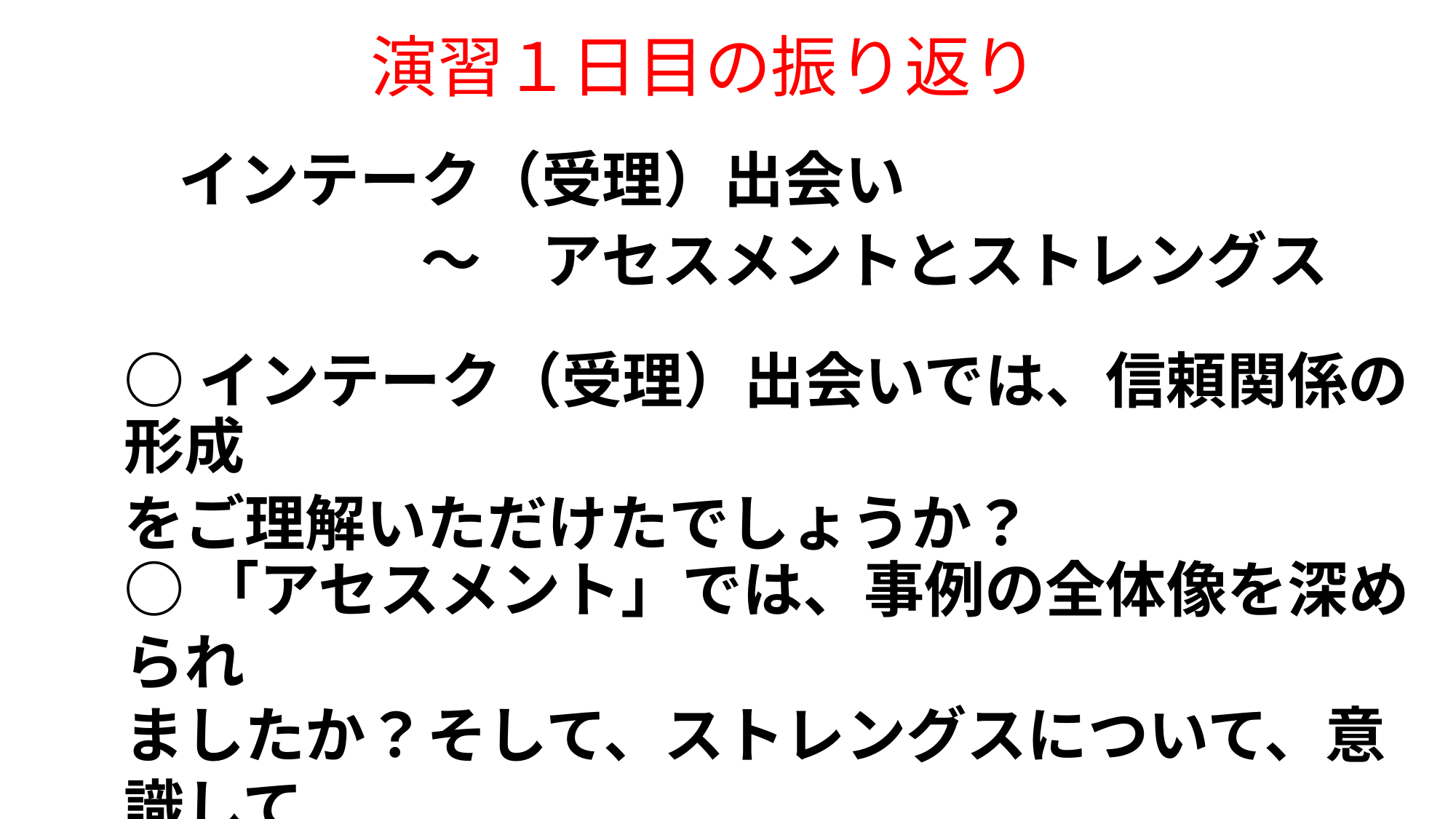

# 演習１日目の振り返り
インテーク（受理）出会い
　　　　～　アセスメントとストレングス

○インテーク（受理）出会いでは、信頼関係の形成
をご理解いただけたでしょうか？
○「アセスメント」では、事例の全体像を深められ
ましたか？そして、ストレングスについて、意識して
みていけましたか？